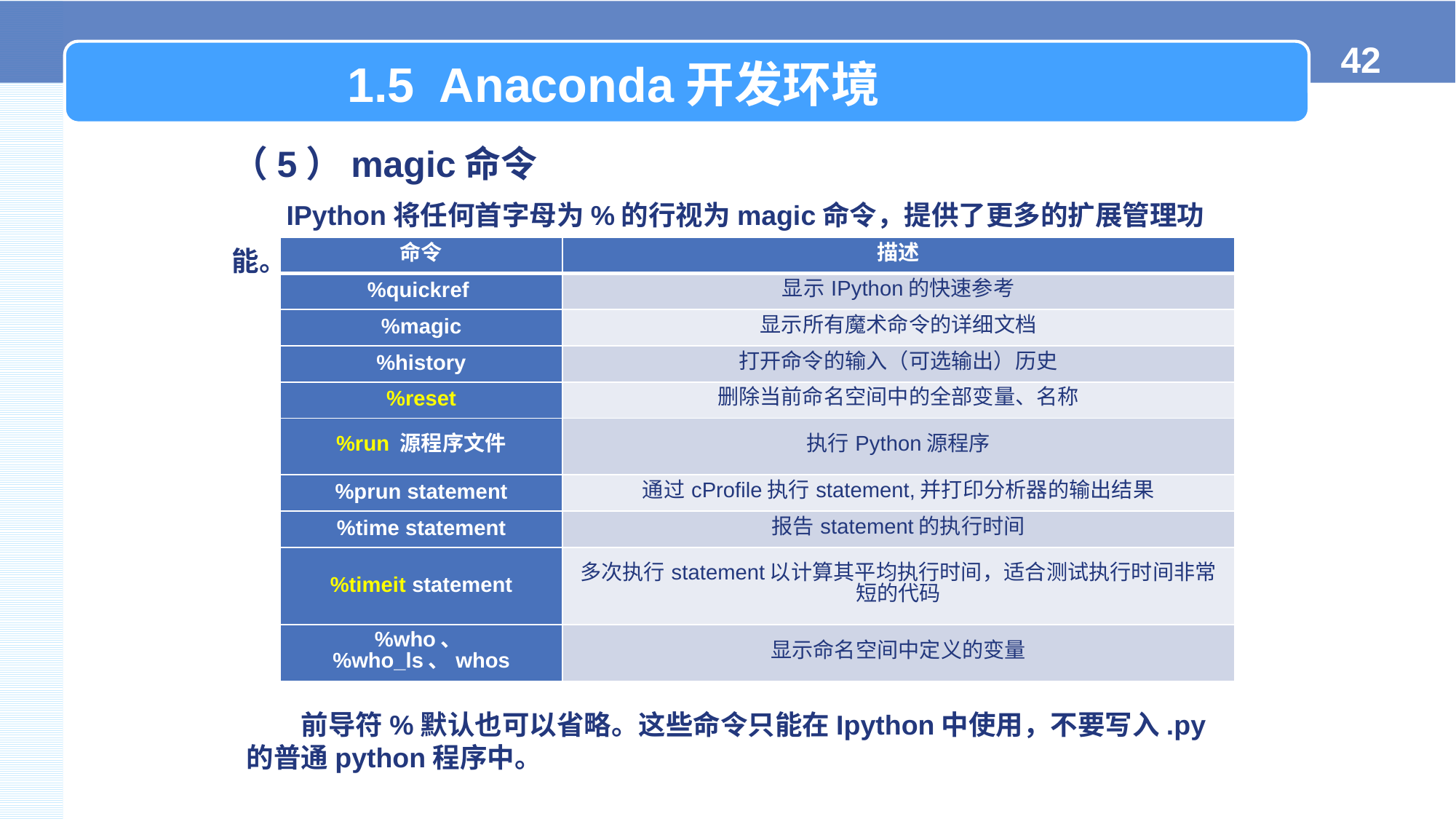

1.5  Anaconda开发环境
（5）magic命令
IPython将任何首字母为%的行视为magic命令，提供了更多的扩展管理功能。
| 命令 | 描述 |
| --- | --- |
| %quickref | 显示IPython的快速参考 |
| %magic | 显示所有魔术命令的详细文档 |
| %history | 打开命令的输入（可选输出）历史 |
| %reset | 删除当前命名空间中的全部变量、名称 |
| %run 源程序文件 | 执行Python源程序 |
| %prun statement | 通过cProfile执行statement,并打印分析器的输出结果 |
| %time statement | 报告statement的执行时间 |
| %timeit statement | 多次执行statement以计算其平均执行时间，适合测试执行时间非常短的代码 |
| %who、%who\_ls、whos | 显示命名空间中定义的变量 |
前导符%默认也可以省略。这些命令只能在Ipython中使用，不要写入.py的普通python程序中。